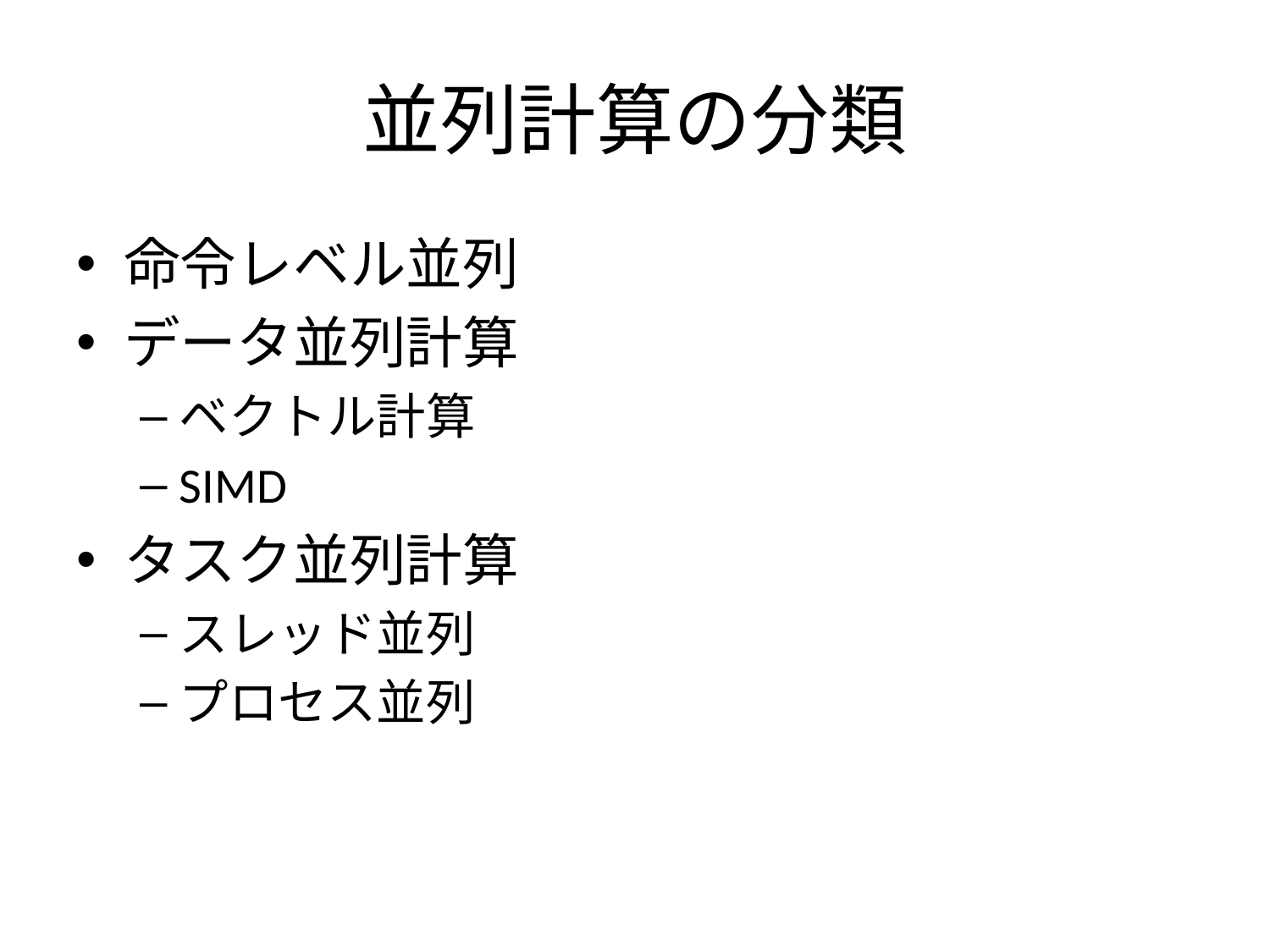

# 並列計算の分類
命令レベル並列
データ並列計算
ベクトル計算
SIMD
タスク並列計算
スレッド並列
プロセス並列